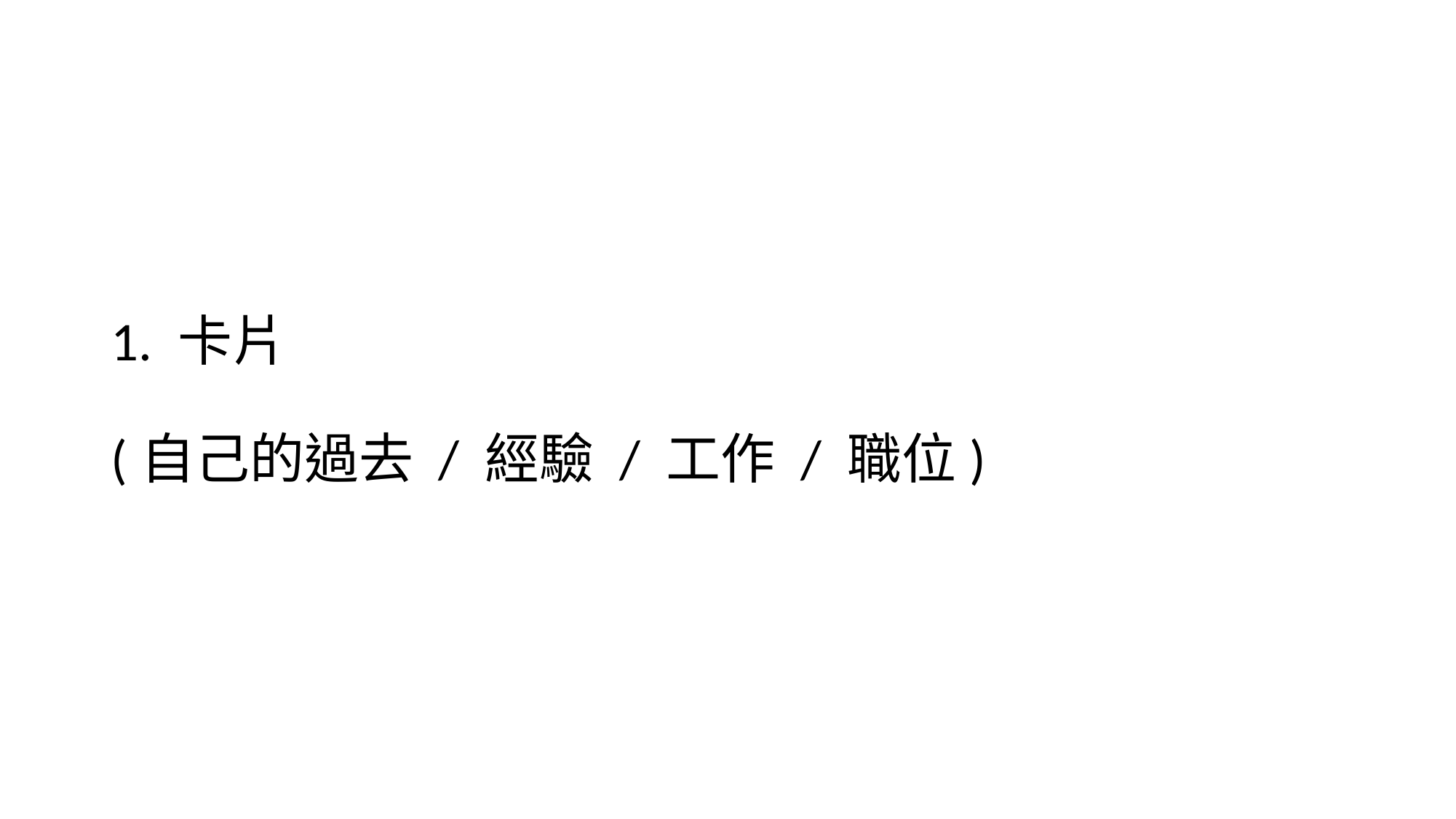

# 1. 卡片 (自己的過去 / 經驗 / 工作 / 職位)